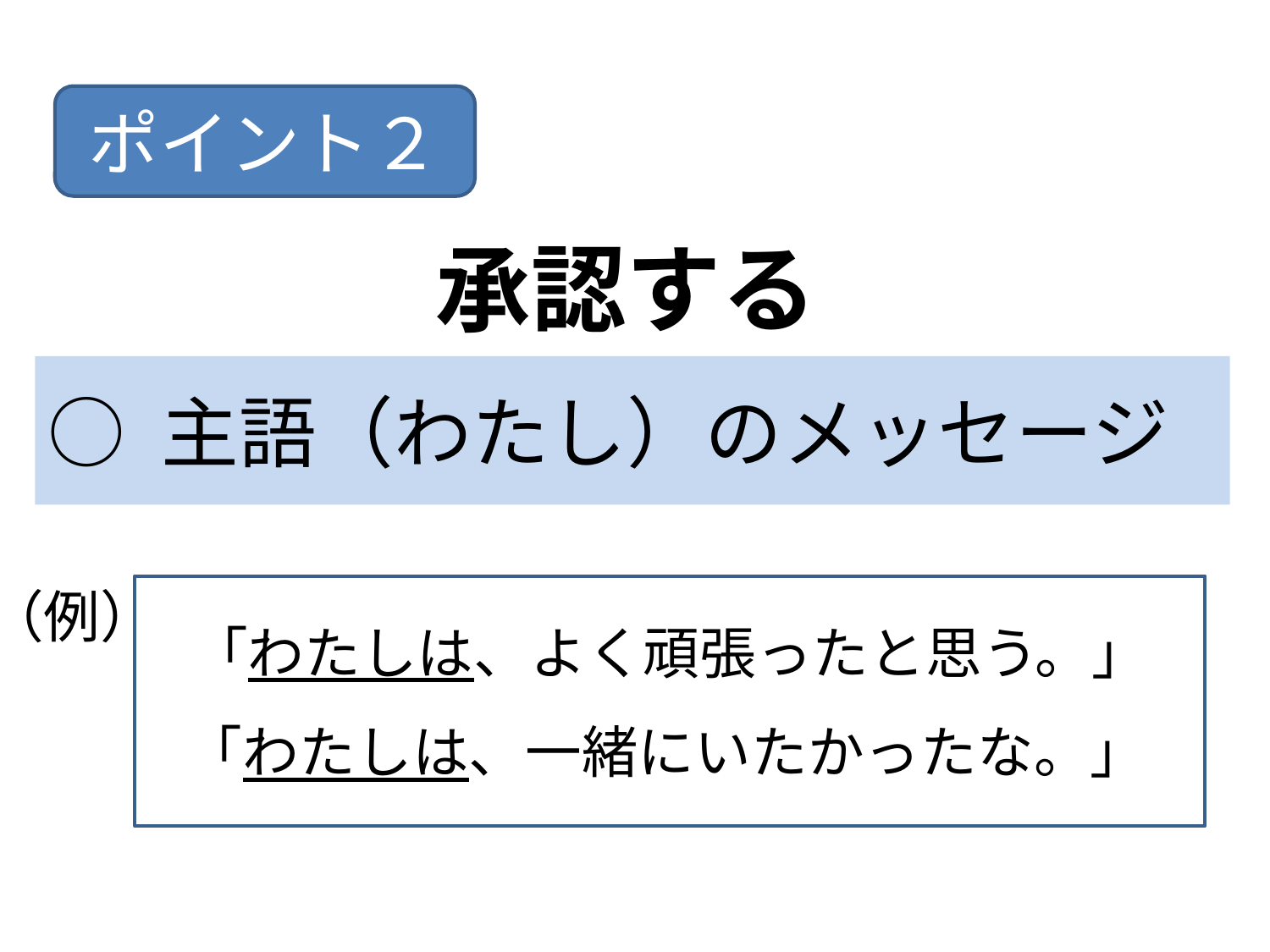

ポイント２
承認する
○ 主語（わたし）のメッセージ
（例）

「わたしは、よく頑張ったと思う。」
  「わたしは、一緒にいたかったな。」